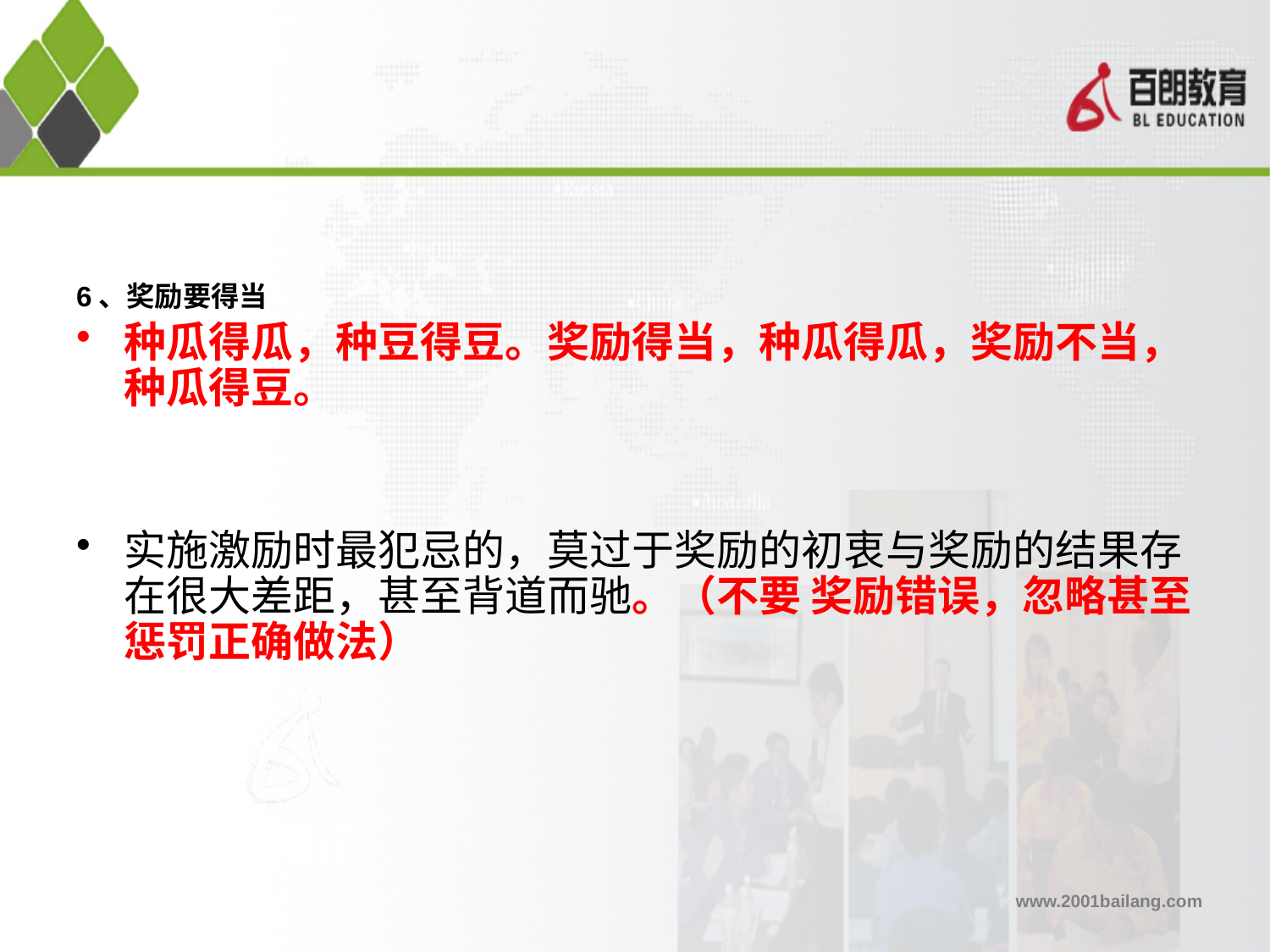

#
6、奖励要得当
种瓜得瓜，种豆得豆。奖励得当，种瓜得瓜，奖励不当，种瓜得豆。

实施激励时最犯忌的，莫过于奖励的初衷与奖励的结果存在很大差距，甚至背道而驰。（不要 奖励错误，忽略甚至惩罚正确做法）